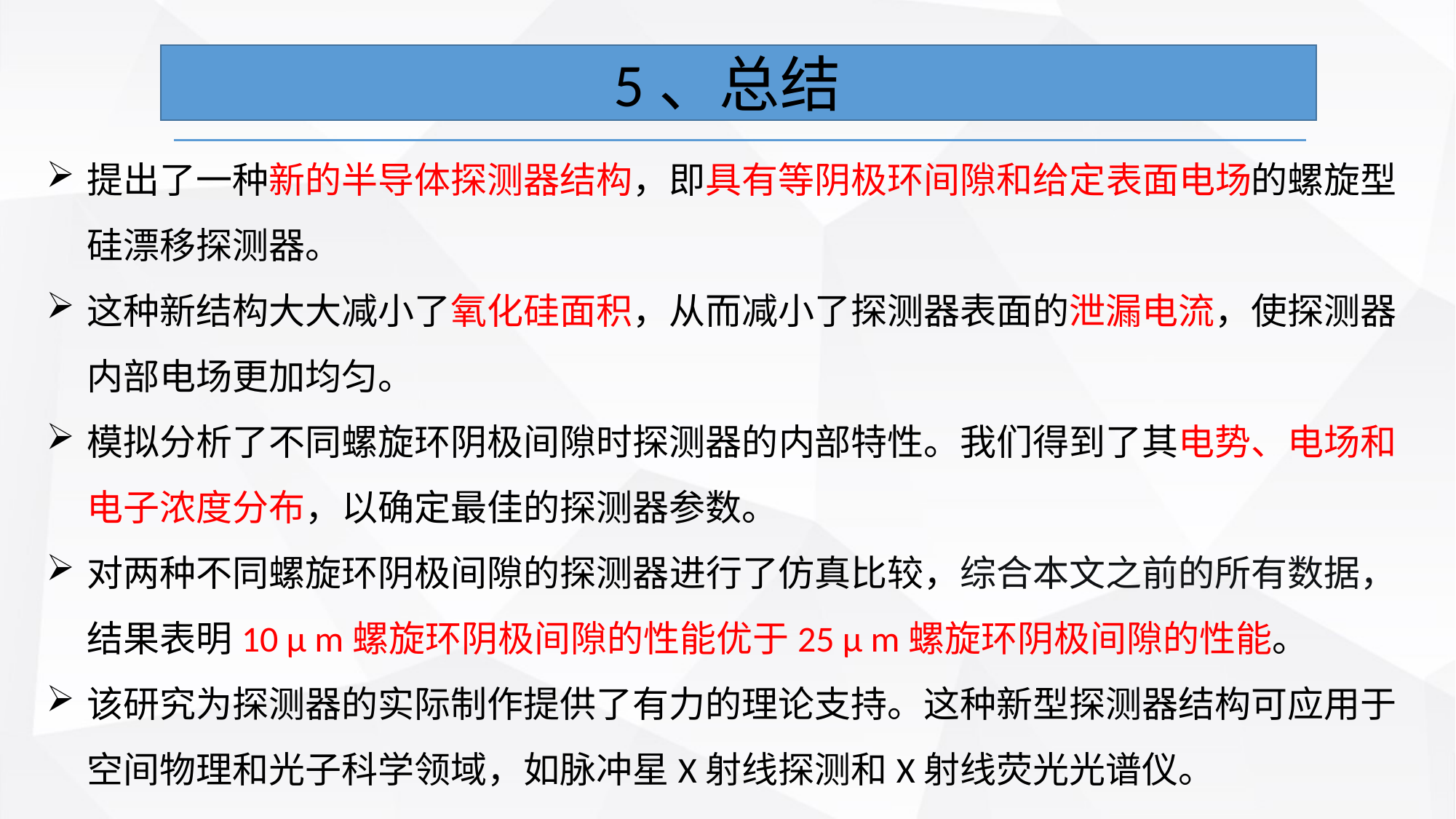

5、总结

提出了一种新的半导体探测器结构，即具有等阴极环间隙和给定表面电场的螺旋型硅漂移探测器。
这种新结构大大减小了氧化硅面积，从而减小了探测器表面的泄漏电流，使探测器内部电场更加均匀。
模拟分析了不同螺旋环阴极间隙时探测器的内部特性。我们得到了其电势、电场和电子浓度分布，以确定最佳的探测器参数。
对两种不同螺旋环阴极间隙的探测器进行了仿真比较，综合本文之前的所有数据，结果表明10 μ m螺旋环阴极间隙的性能优于25 μ m螺旋环阴极间隙的性能。
该研究为探测器的实际制作提供了有力的理论支持。这种新型探测器结构可应用于空间物理和光子科学领域，如脉冲星X射线探测和X射线荧光光谱仪。